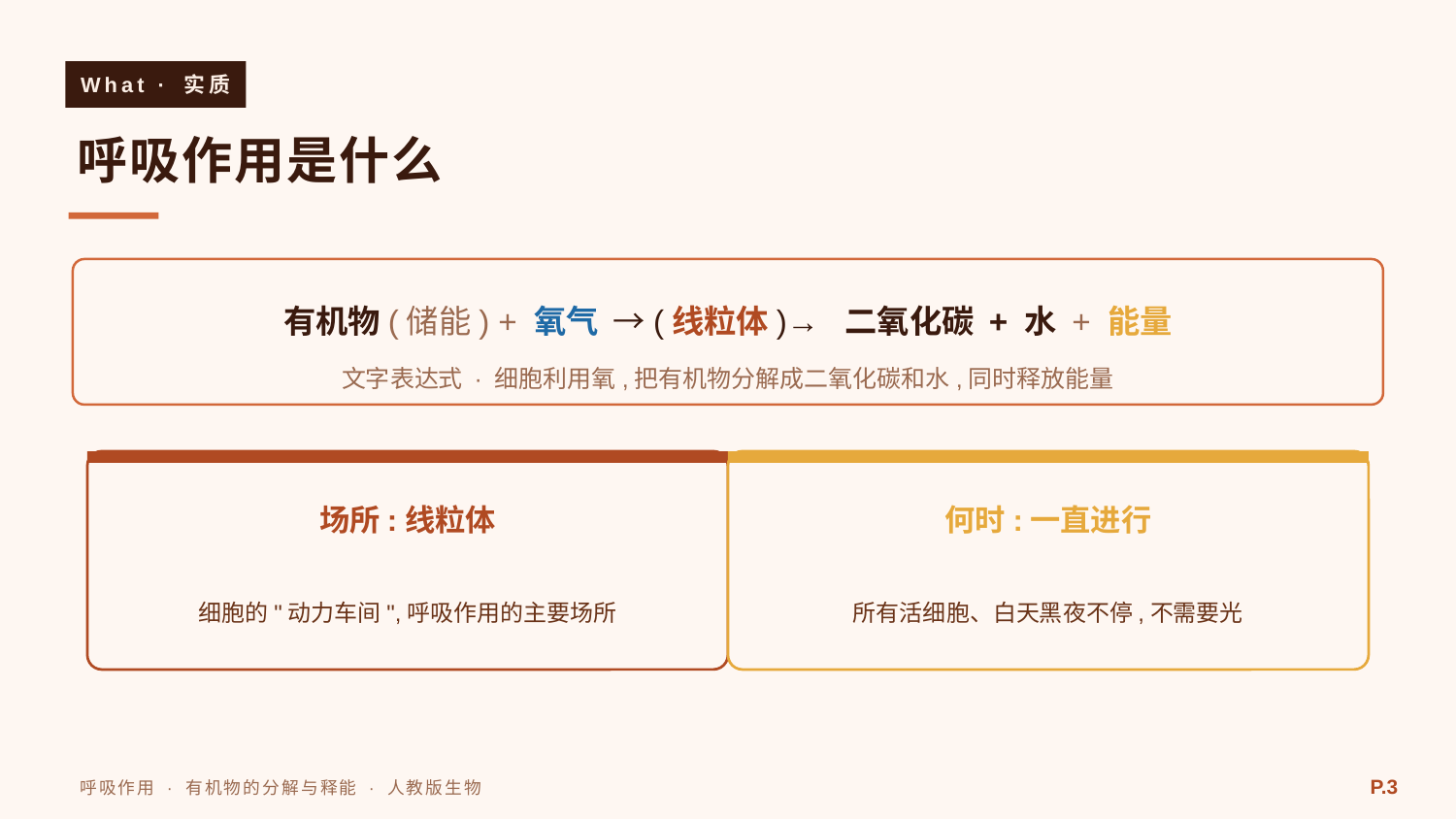

What · 实质

呼吸作用是什么

有机物(储能) + 氧气  →(线粒体)→  二氧化碳 + 水 + 能量
文字表达式 · 细胞利用氧,把有机物分解成二氧化碳和水,同时释放能量

场所:线粒体
何时:一直进行
细胞的"动力车间",呼吸作用的主要场所
所有活细胞、白天黑夜不停,不需要光
P.3
呼吸作用 · 有机物的分解与释能 · 人教版生物